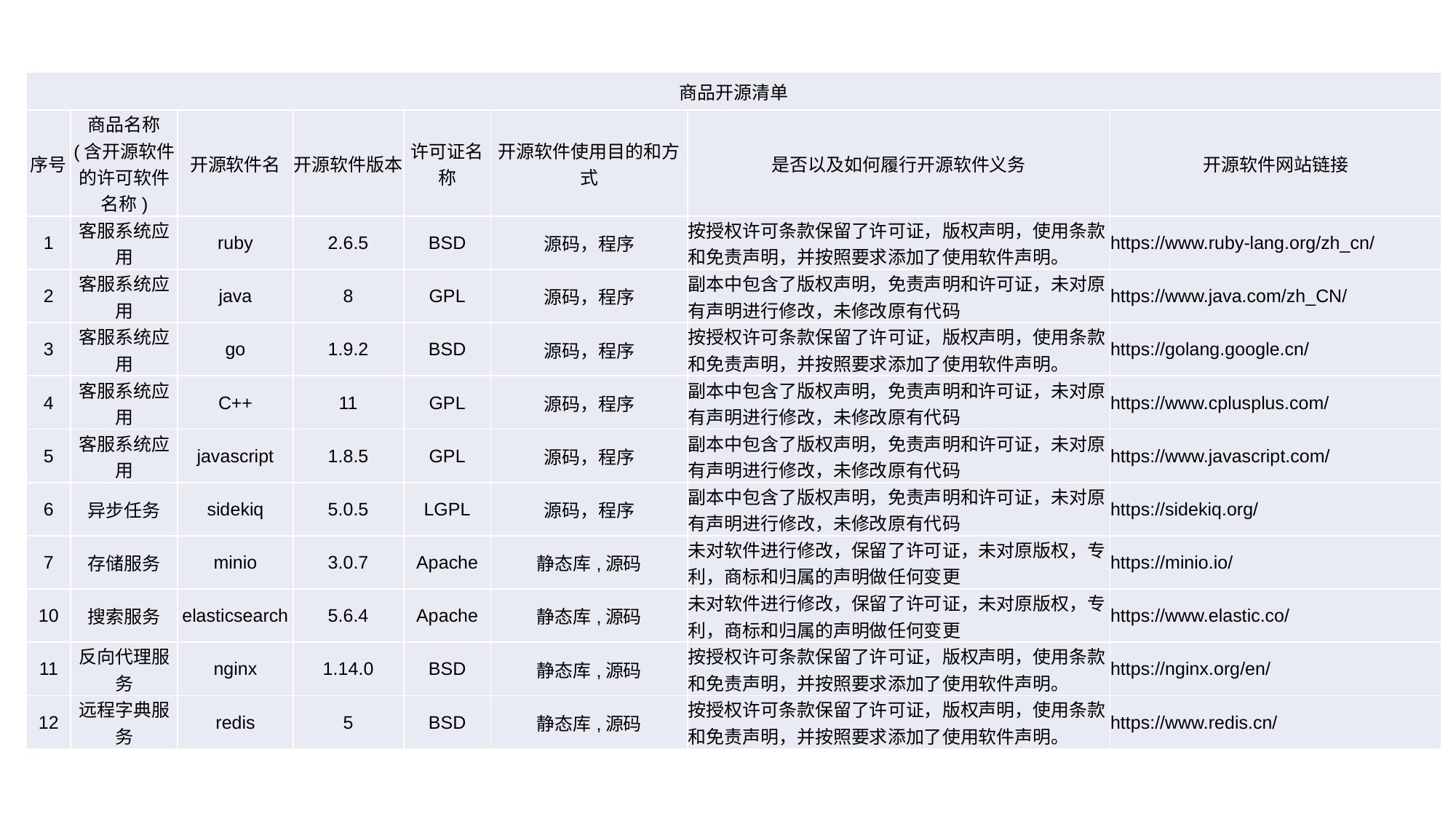

| 商品开源清单 |  |  |  |  |  |  |  |
| --- | --- | --- | --- | --- | --- | --- | --- |
| 序号 | 商品名称 (含开源软件的许可软件名称) | 开源软件名 | 开源软件版本 | 许可证名称 | 开源软件使用目的和方式 | 是否以及如何履行开源软件义务 | 开源软件网站链接 |
| 1 | 客服系统应用 | ruby | 2.6.5 | BSD | 源码，程序 | 按授权许可条款保留了许可证，版权声明，使用条款和免责声明，并按照要求添加了使用软件声明。 | https://www.ruby-lang.org/zh\_cn/ |
| 2 | 客服系统应用 | java | 8 | GPL | 源码，程序 | 副本中包含了版权声明，免责声明和许可证，未对原有声明进行修改，未修改原有代码 | https://www.java.com/zh\_CN/ |
| 3 | 客服系统应用 | go | 1.9.2 | BSD | 源码，程序 | 按授权许可条款保留了许可证，版权声明，使用条款和免责声明，并按照要求添加了使用软件声明。 | https://golang.google.cn/ |
| 4 | 客服系统应用 | C++ | 11 | GPL | 源码，程序 | 副本中包含了版权声明，免责声明和许可证，未对原有声明进行修改，未修改原有代码 | https://www.cplusplus.com/ |
| 5 | 客服系统应用 | javascript | 1.8.5 | GPL | 源码，程序 | 副本中包含了版权声明，免责声明和许可证，未对原有声明进行修改，未修改原有代码 | https://www.javascript.com/ |
| 6 | 异步任务 | sidekiq | 5.0.5 | LGPL | 源码，程序 | 副本中包含了版权声明，免责声明和许可证，未对原有声明进行修改，未修改原有代码 | https://sidekiq.org/ |
| 7 | 存储服务 | minio | 3.0.7 | Apache | 静态库,源码 | 未对软件进行修改，保留了许可证，未对原版权，专利，商标和归属的声明做任何变更 | https://minio.io/ |
| 10 | 搜索服务 | elasticsearch | 5.6.4 | Apache | 静态库,源码 | 未对软件进行修改，保留了许可证，未对原版权，专利，商标和归属的声明做任何变更 | https://www.elastic.co/ |
| 11 | 反向代理服务 | nginx | 1.14.0 | BSD | 静态库,源码 | 按授权许可条款保留了许可证，版权声明，使用条款和免责声明，并按照要求添加了使用软件声明。 | https://nginx.org/en/ |
| 12 | 远程字典服务 | redis | 5 | BSD | 静态库,源码 | 按授权许可条款保留了许可证，版权声明，使用条款和免责声明，并按照要求添加了使用软件声明。 | https://www.redis.cn/ |